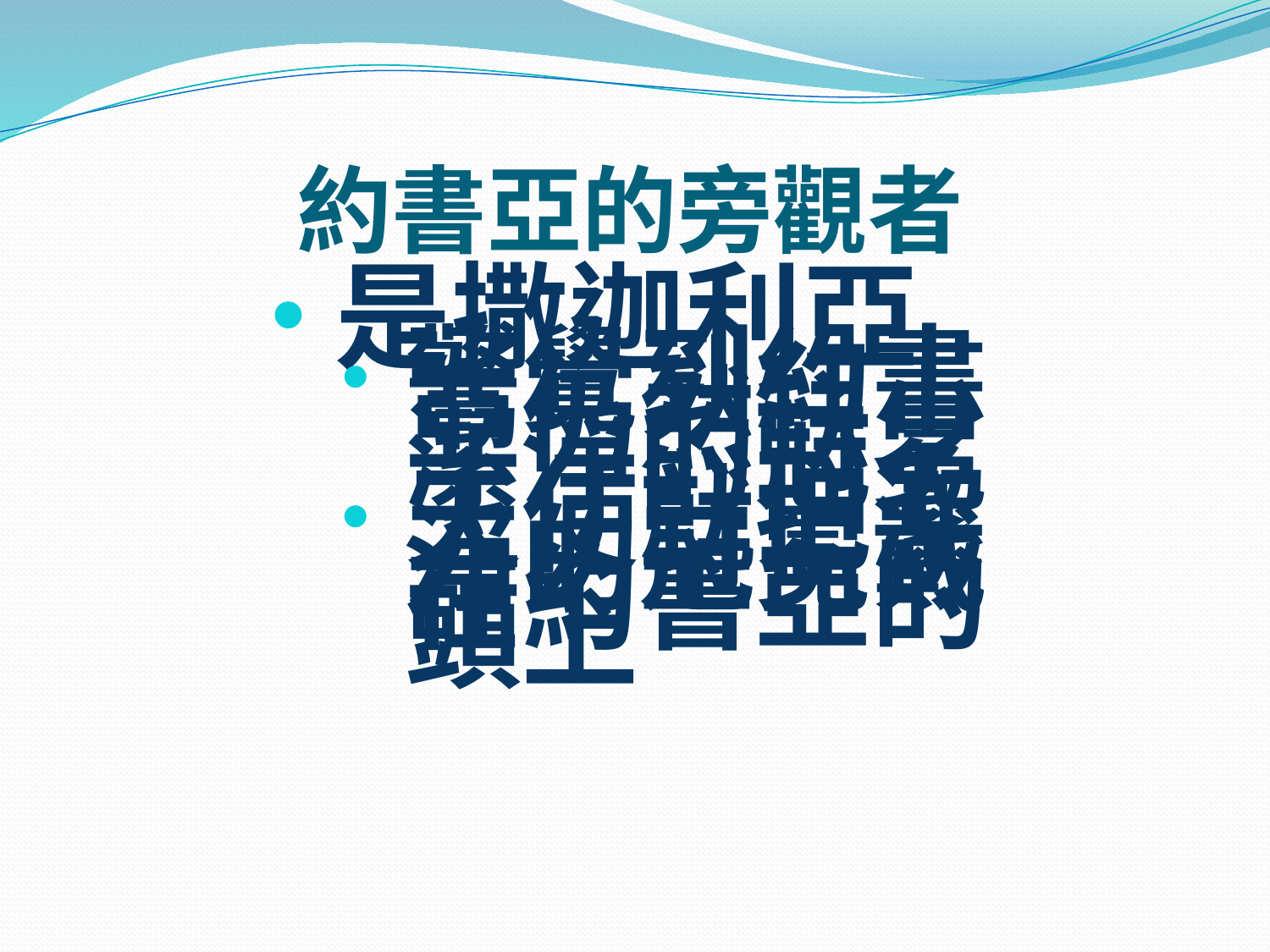

# 約書亞的旁觀者
是撒迦利亞
警覺到約書亞仍然缺少潔淨的冠冕
天使就把潔淨的冠冕戴在約書亞的頭上